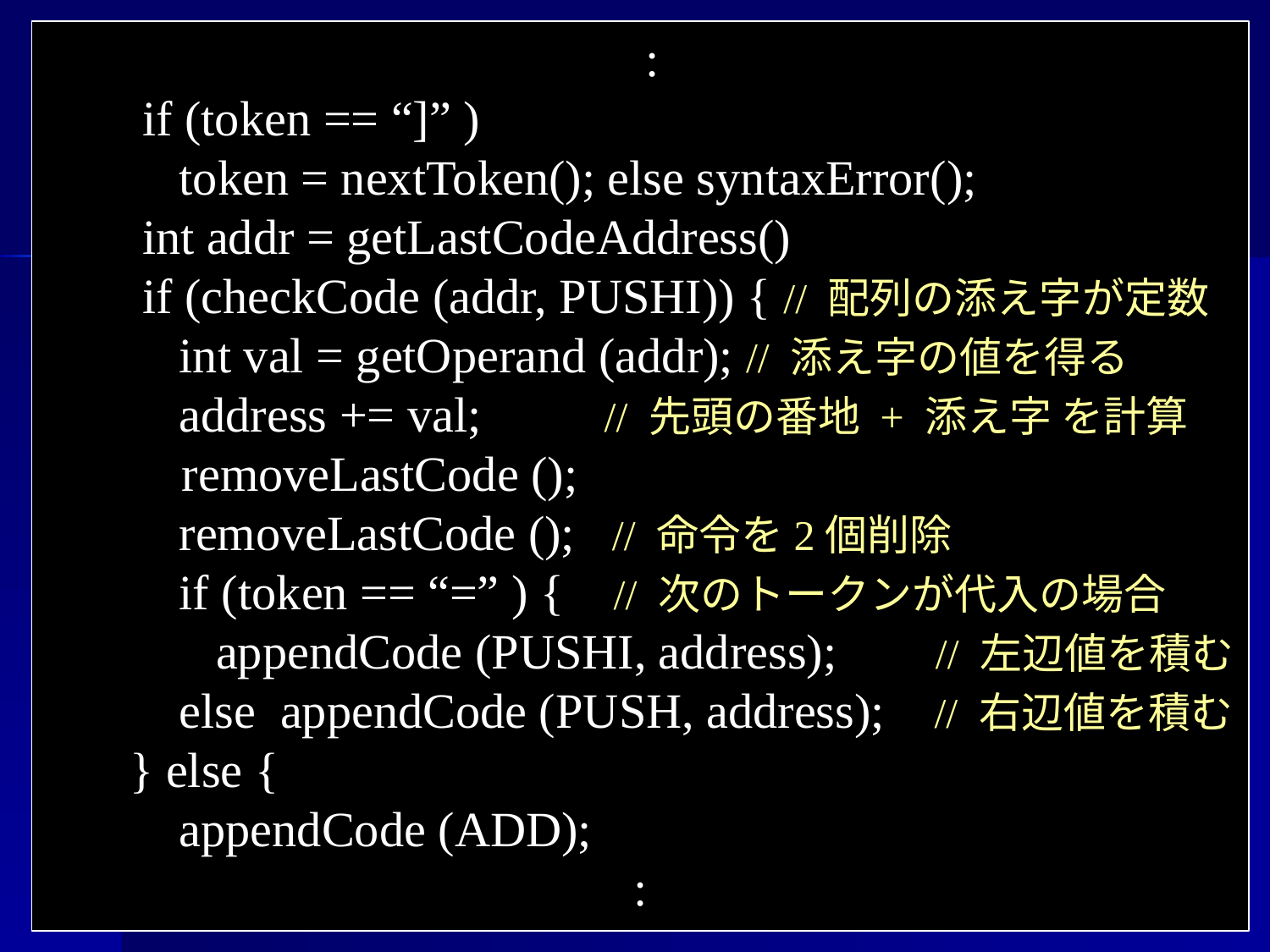

:
        if (token == “]” )
           token = nextToken(); else syntaxError();
        int addr = getLastCodeAddress()
        if (checkCode (addr, PUSHI)) { // 配列の添え字が定数
           int val = getOperand (addr); // 添え字の値を得る
           address += val;          // 先頭の番地 + 添え字 を計算
             removeLastCode ();
           removeLastCode ();   // 命令を2個削除
           if (token == “=” ) {    // 次のトークンが代入の場合
              appendCode (PUSHI, address);        // 左辺値を積む
           else  appendCode (PUSH, address);    // 右辺値を積む
       } else {
           appendCode (ADD);
                                                :